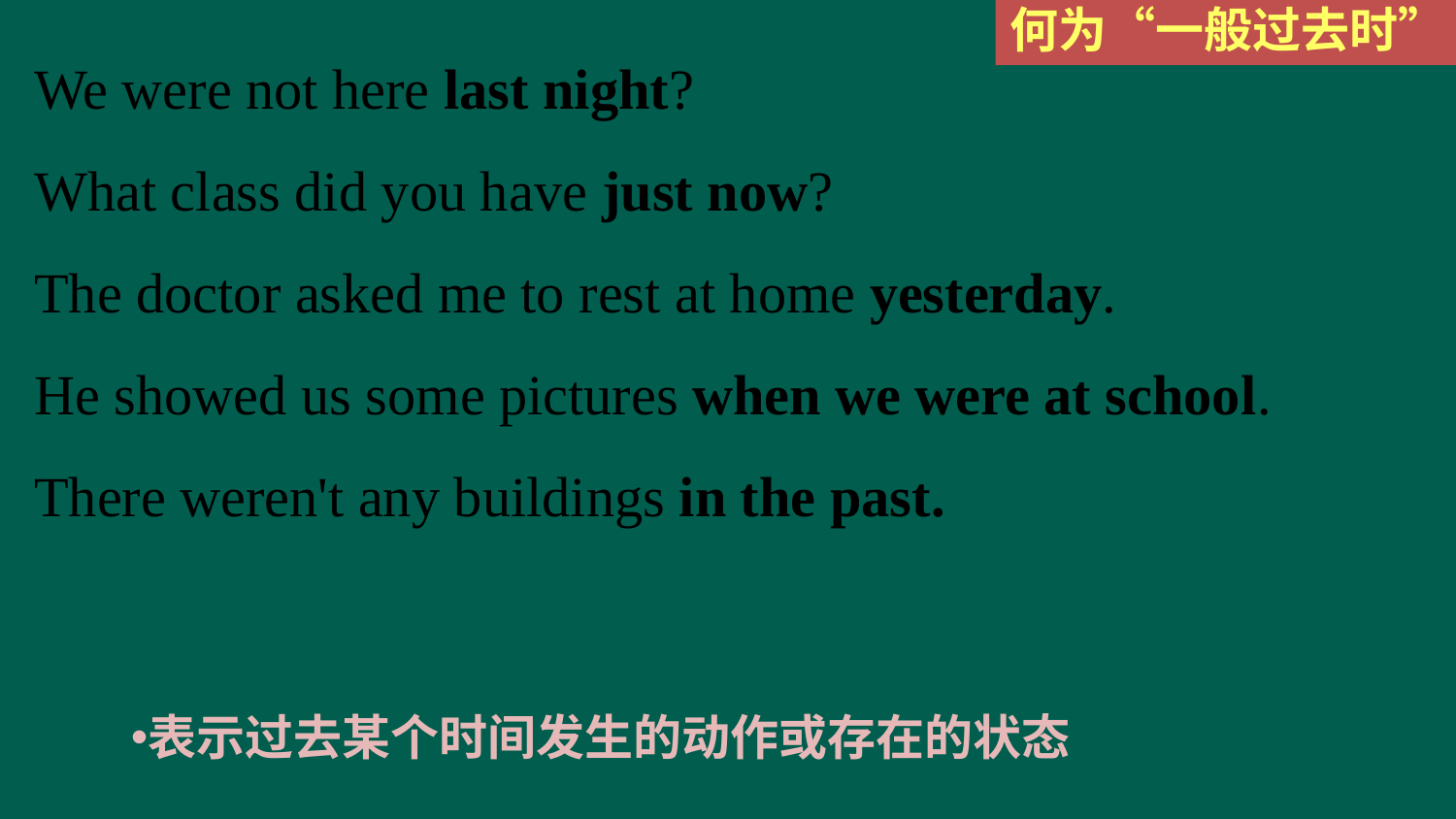

何为“一般过去时”
We were not here last night?
What class did you have just now?
The doctor asked me to rest at home yesterday.
He showed us some pictures when we were at school.
There weren't any buildings in the past.

表示过去某个时间发生的动作或存在的状态